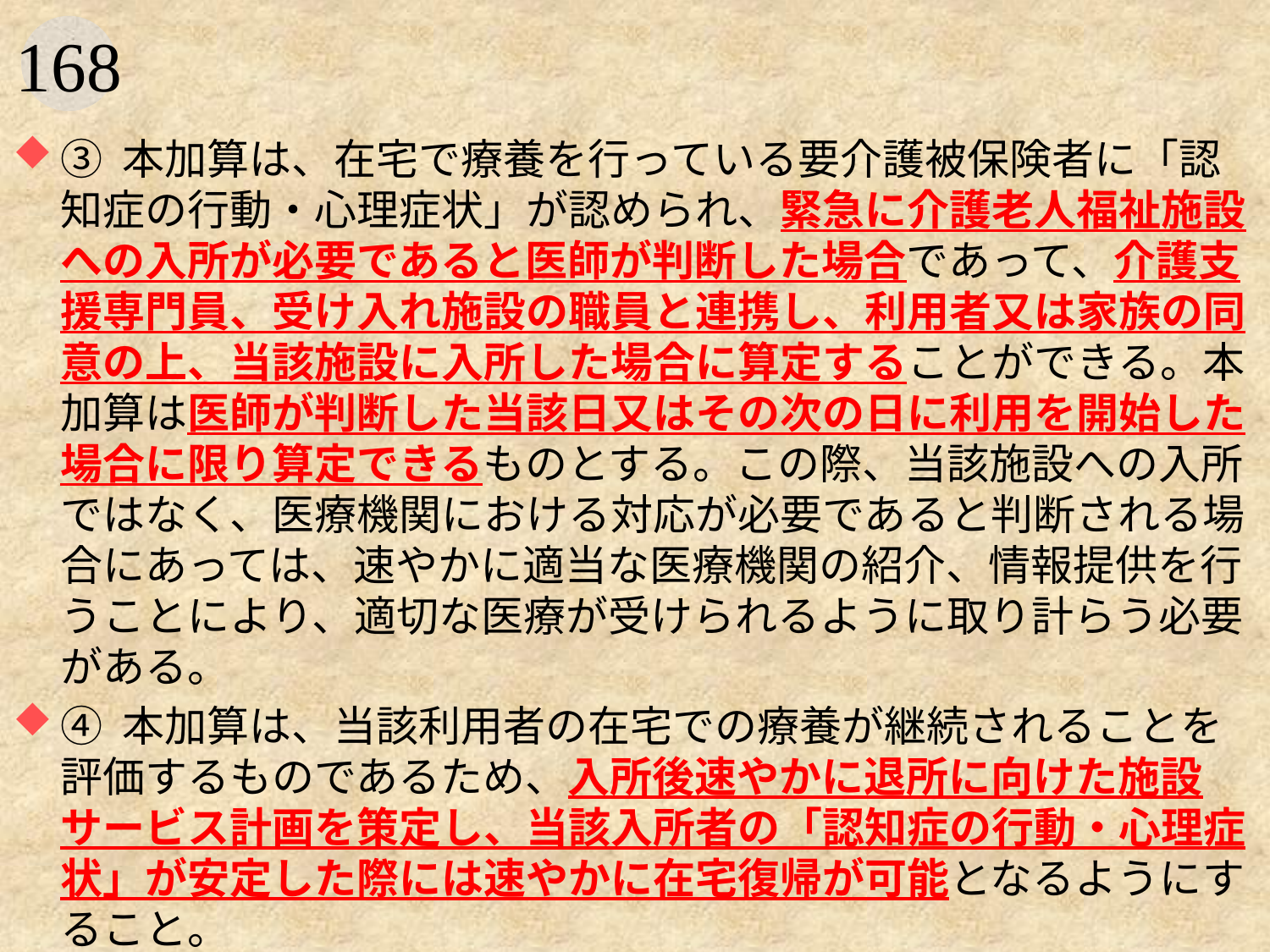

#
③ 本加算は、在宅で療養を行っている要介護被保険者に「認知症の行動・心理症状」が認められ、緊急に介護老人福祉施設への入所が必要であると医師が判断した場合であって、介護支援専門員、受け入れ施設の職員と連携し、利用者又は家族の同意の上、当該施設に入所した場合に算定することができる。本加算は医師が判断した当該日又はその次の日に利用を開始した場合に限り算定できるものとする。この際、当該施設への入所ではなく、医療機関における対応が必要であると判断される場合にあっては、速やかに適当な医療機関の紹介、情報提供を行うことにより、適切な医療が受けられるように取り計らう必要がある。
④ 本加算は、当該利用者の在宅での療養が継続されることを評価するものであるため、入所後速やかに退所に向けた施設サービス計画を策定し、当該入所者の「認知症の行動・心理症状」が安定した際には速やかに在宅復帰が可能となるようにすること。